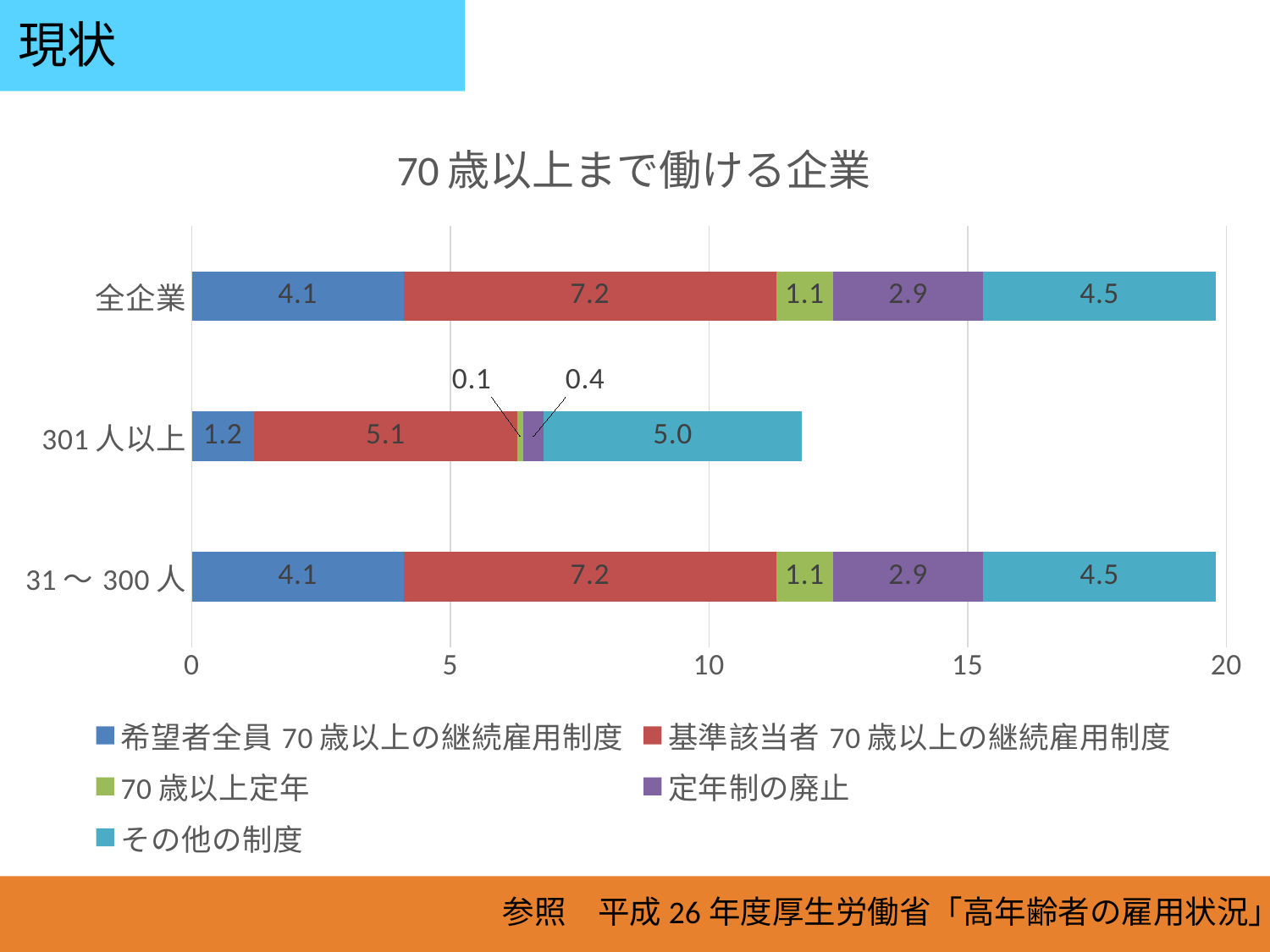

現状

### Chart: 70歳以上まで働ける企業

| Category | 希望者全員70歳以上の継続雇用制度 | 基準該当者70歳以上の継続雇用制度 | 70歳以上定年 | 定年制の廃止 | その他の制度 |
|---|---|---|---|---|---|
| 31～300人 | 4.1 | 7.2 | 1.1 | 2.9 | 4.5 |
| 301人以上 | 1.2 | 5.1 | 0.1 | 0.4 | 5.0 |
| 全企業 | 4.1 | 7.2 | 1.1 | 2.9 | 4.5 |
参照　平成26年度厚生労働省「高年齢者の雇用状況」